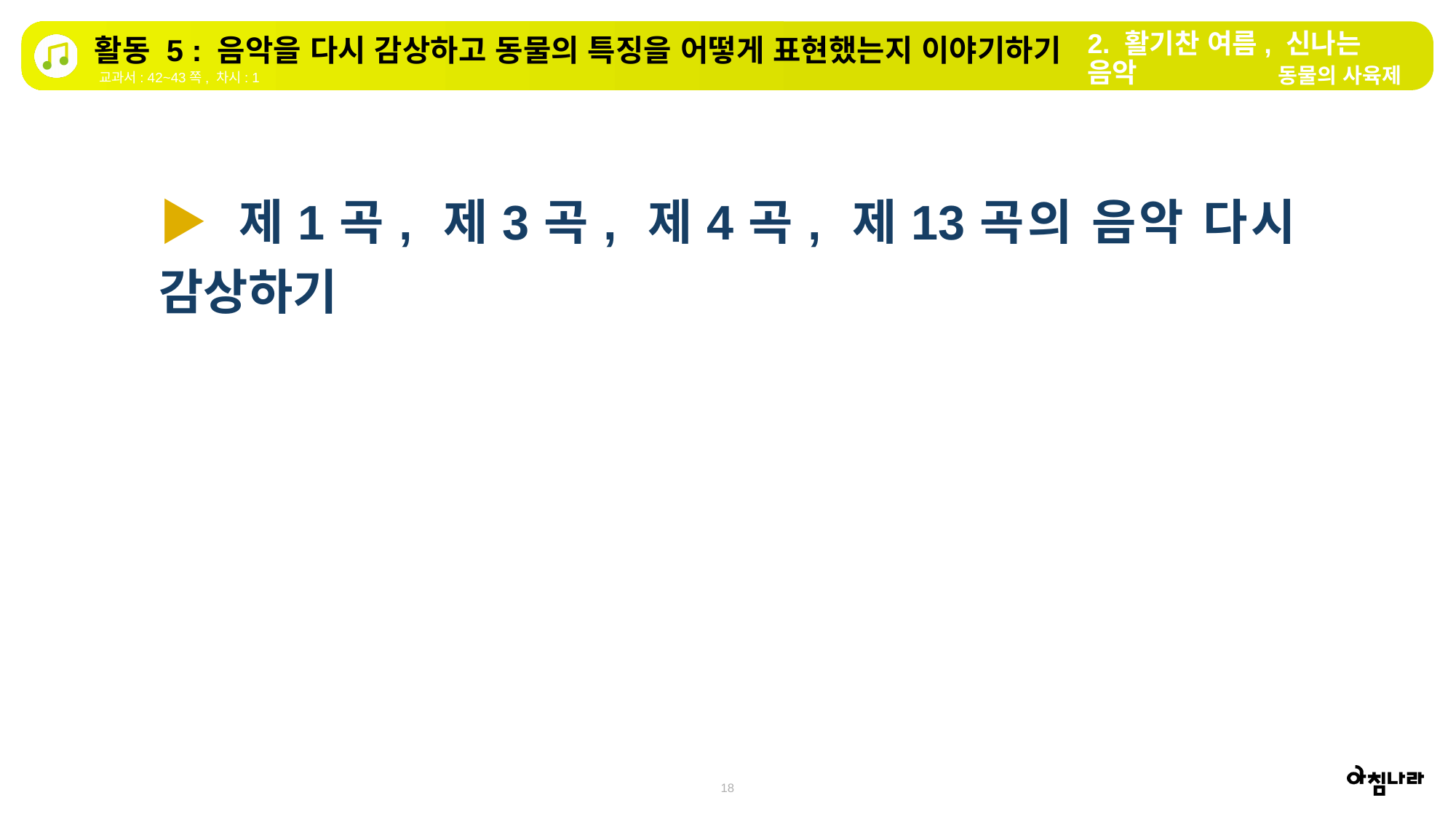

2. 활기찬 여름, 신나는 음악
활동 5 : 음악을 다시 감상하고 동물의 특징을 어떻게 표현했는지 이야기하기
동물의 사육제
교과서: 42~43쪽, 차시: 1
▶ 제1곡, 제3곡, 제4곡, 제13곡의 음악 다시 감상하기
18